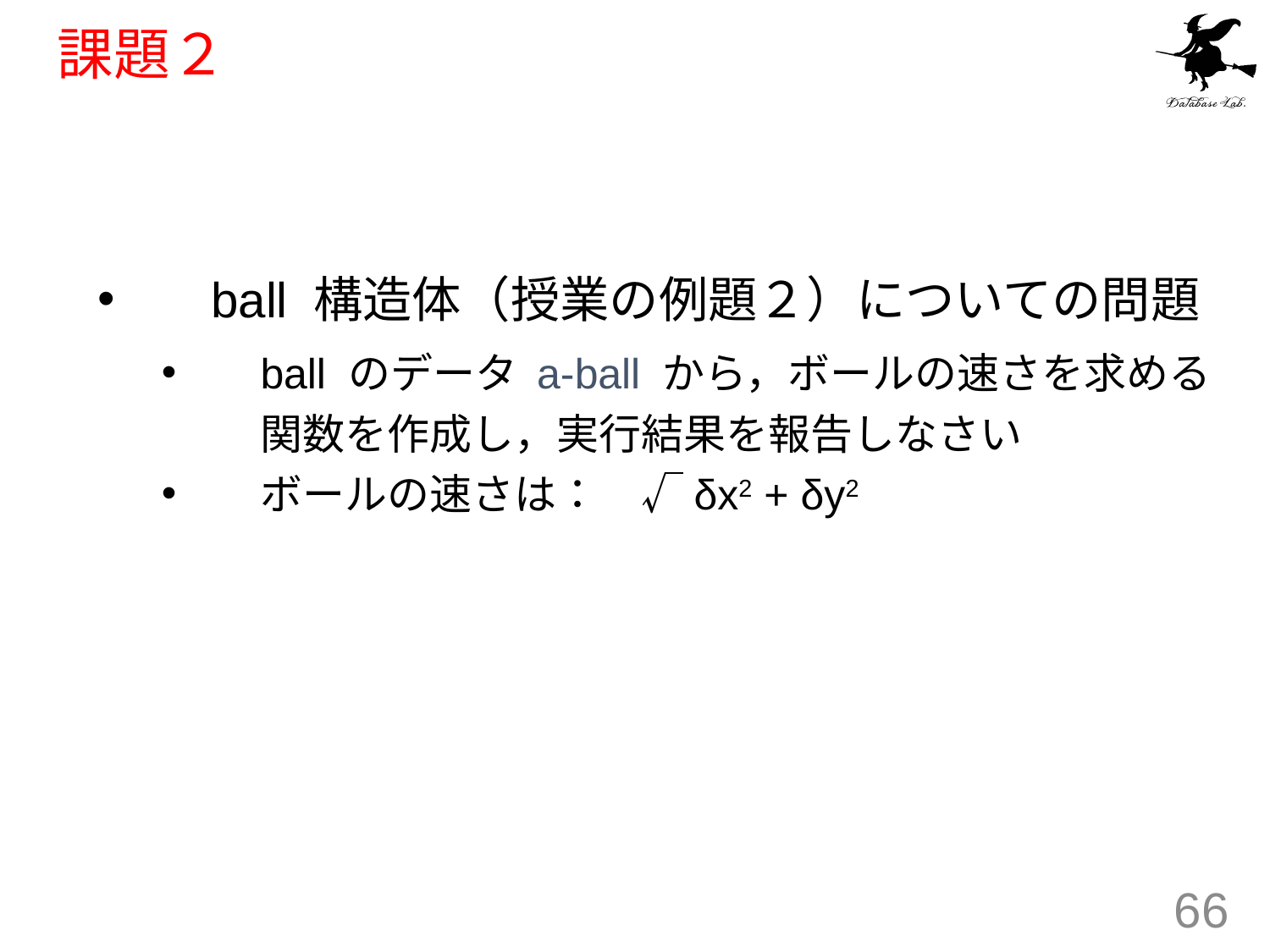

# 課題２
ball 構造体（授業の例題２）についての問題
ball のデータ a-ball から，ボールの速さを求める関数を作成し，実行結果を報告しなさい
ボールの速さは：　√δx2 + δy2

66